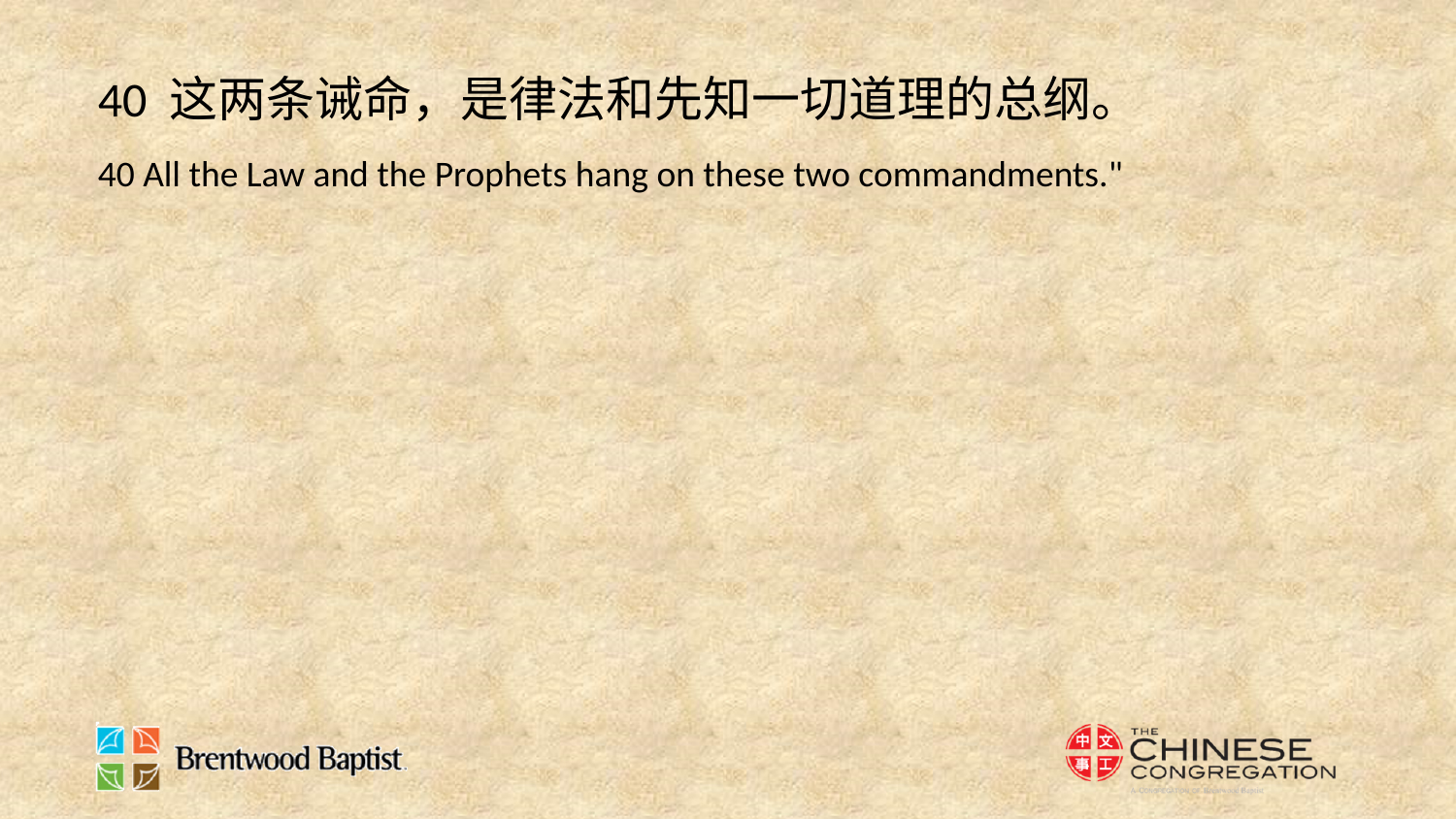

40 这两条诫命，是律法和先知一切道理的总纲。

40 All the Law and the Prophets hang on these two commandments."